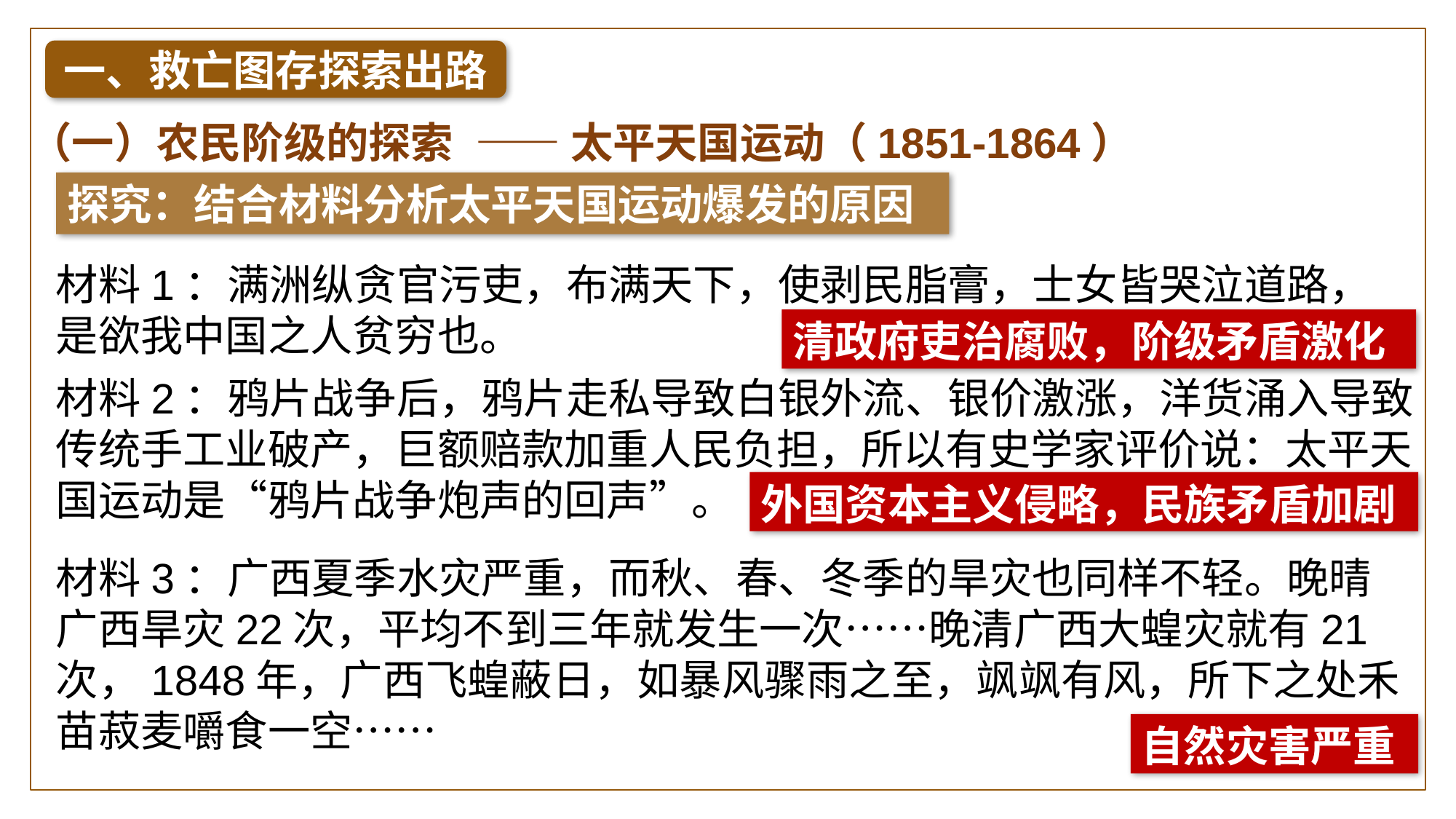

一、救亡图存探索出路
（一）农民阶级的探索
——太平天国运动（1851-1864）
探究：结合材料分析太平天国运动爆发的原因
材料1：满洲纵贪官污吏，布满天下，使剥民脂膏，士女皆哭泣道路，是欲我中国之人贫穷也。
清政府吏治腐败，阶级矛盾激化
材料2：鸦片战争后，鸦片走私导致白银外流、银价激涨，洋货涌入导致传统手工业破产，巨额赔款加重人民负担，所以有史学家评价说：太平天国运动是“鸦片战争炮声的回声”。
外国资本主义侵略，民族矛盾加剧
材料3：广西夏季水灾严重，而秋、春、冬季的旱灾也同样不轻。晚晴广西旱灾22次，平均不到三年就发生一次……晚清广西大蝗灾就有21次，1848年，广西飞蝗蔽日，如暴风骤雨之至，飒飒有风，所下之处禾苗菽麦嚼食一空……
自然灾害严重